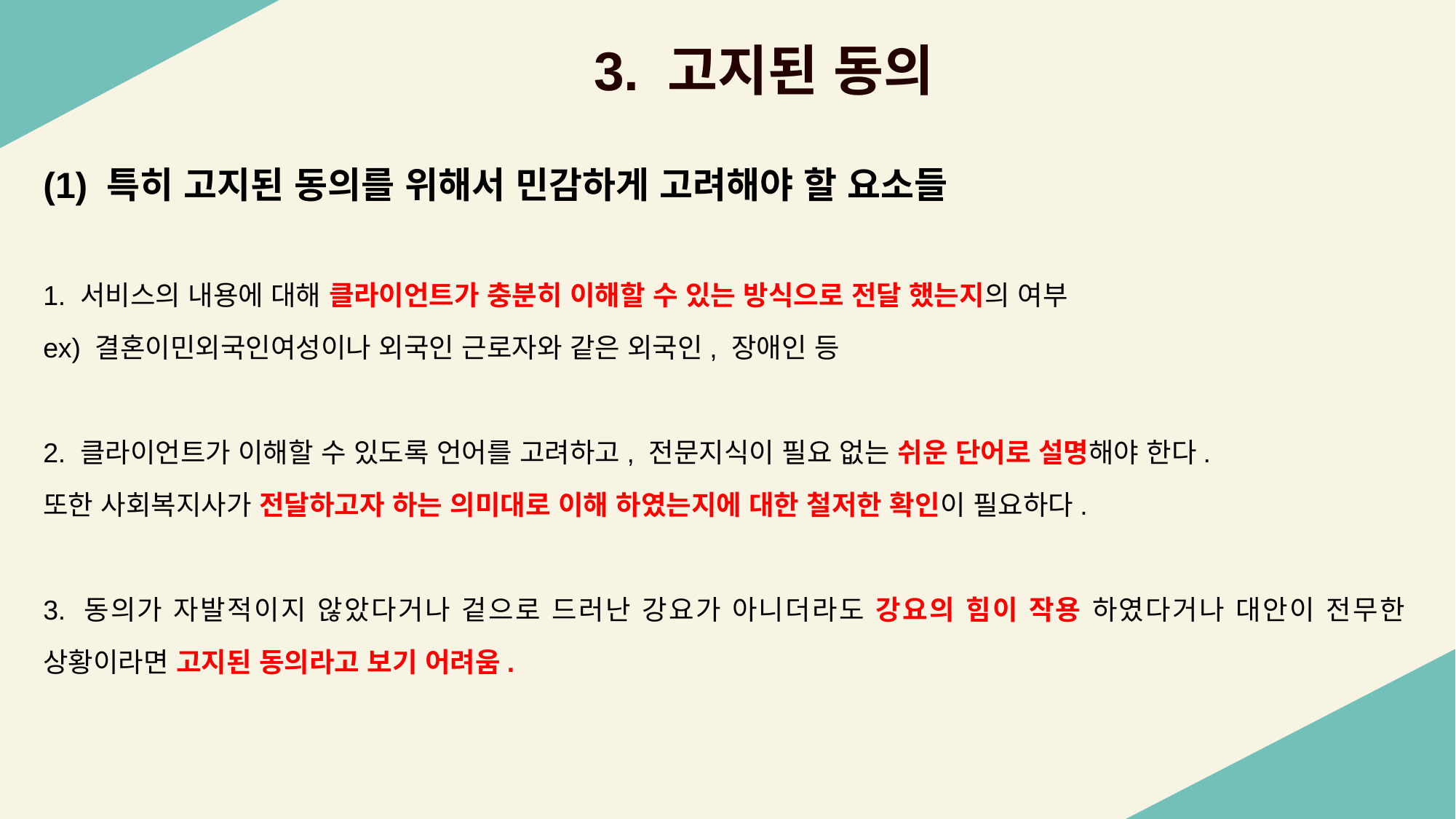

3. 고지된 동의
(1) 특히 고지된 동의를 위해서 민감하게 고려해야 할 요소들

1. 서비스의 내용에 대해 클라이언트가 충분히 이해할 수 있는 방식으로 전달 했는지의 여부
ex) 결혼이민외국인여성이나 외국인 근로자와 같은 외국인, 장애인 등

2. 클라이언트가 이해할 수 있도록 언어를 고려하고, 전문지식이 필요 없는 쉬운 단어로 설명해야 한다.
또한 사회복지사가 전달하고자 하는 의미대로 이해 하였는지에 대한 철저한 확인이 필요하다.

3. 동의가 자발적이지 않았다거나 겉으로 드러난 강요가 아니더라도 강요의 힘이 작용 하였다거나 대안이 전무한 상황이라면 고지된 동의라고 보기 어려움.